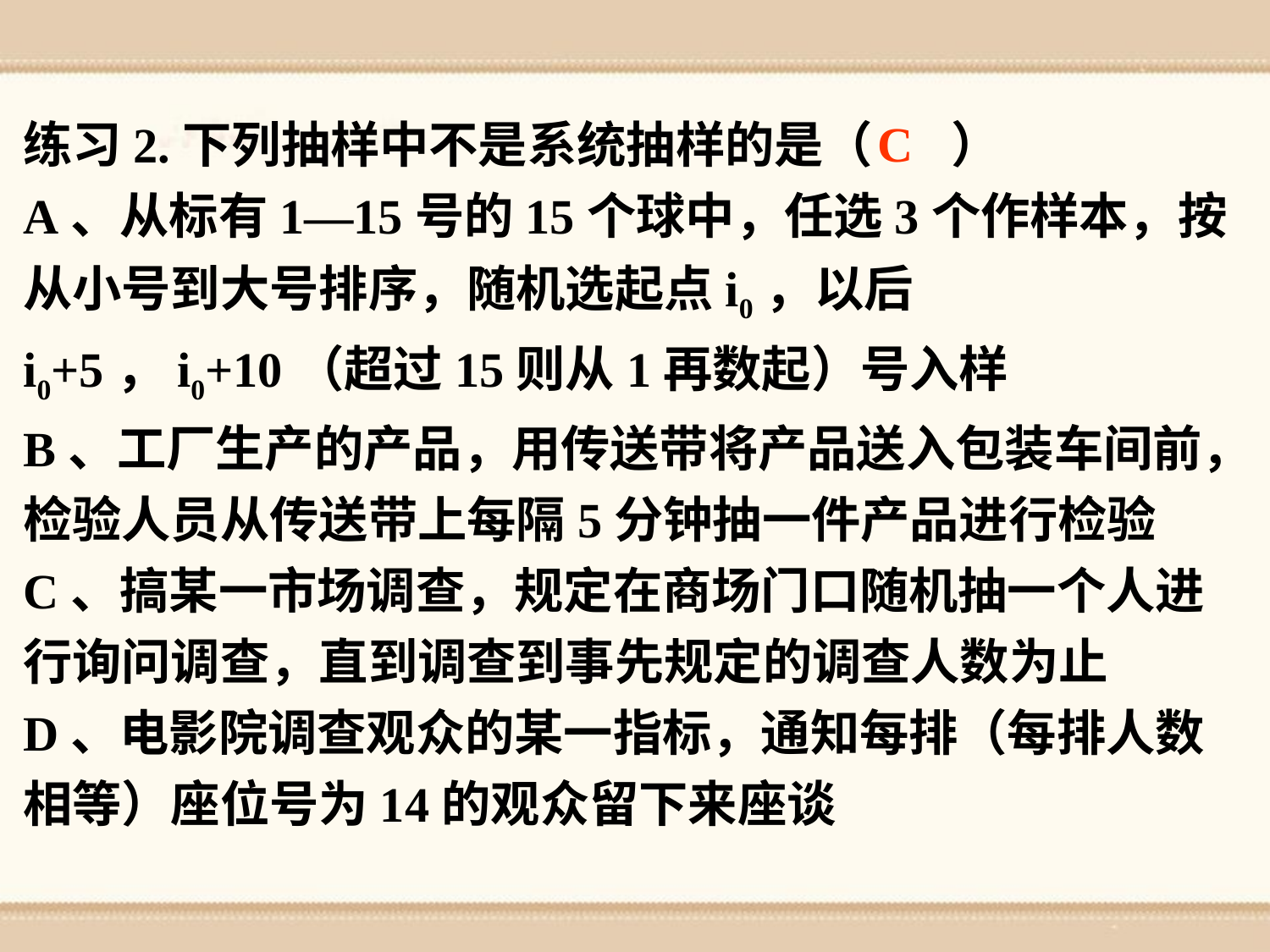

练习2.下列抽样中不是系统抽样的是（       ）
A、从标有1—15号的15个球中，任选3个作样本，按从小号到大号排序，随机选起点i0，以后i0+5，i0+10（超过15则从1再数起）号入样
B、工厂生产的产品，用传送带将产品送入包装车间前，检验人员从传送带上每隔5分钟抽一件产品进行检验
C、搞某一市场调查，规定在商场门口随机抽一个人进行询问调查，直到调查到事先规定的调查人数为止
D、电影院调查观众的某一指标，通知每排（每排人数相等）座位号为14的观众留下来座谈
C